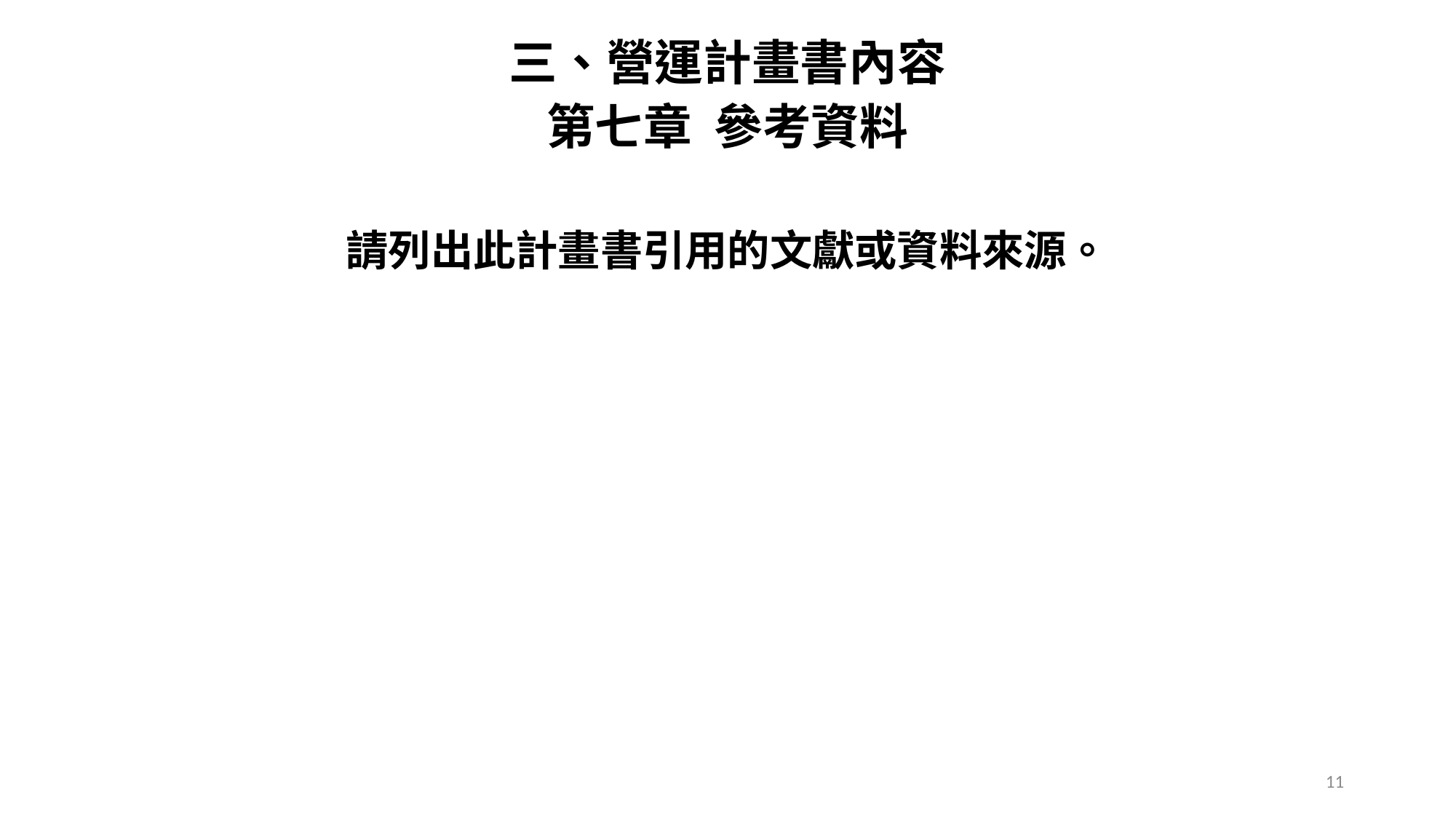

三、營運計畫書內容
第七章  參考資料

請列出此計畫書引用的文獻或資料來源。
11